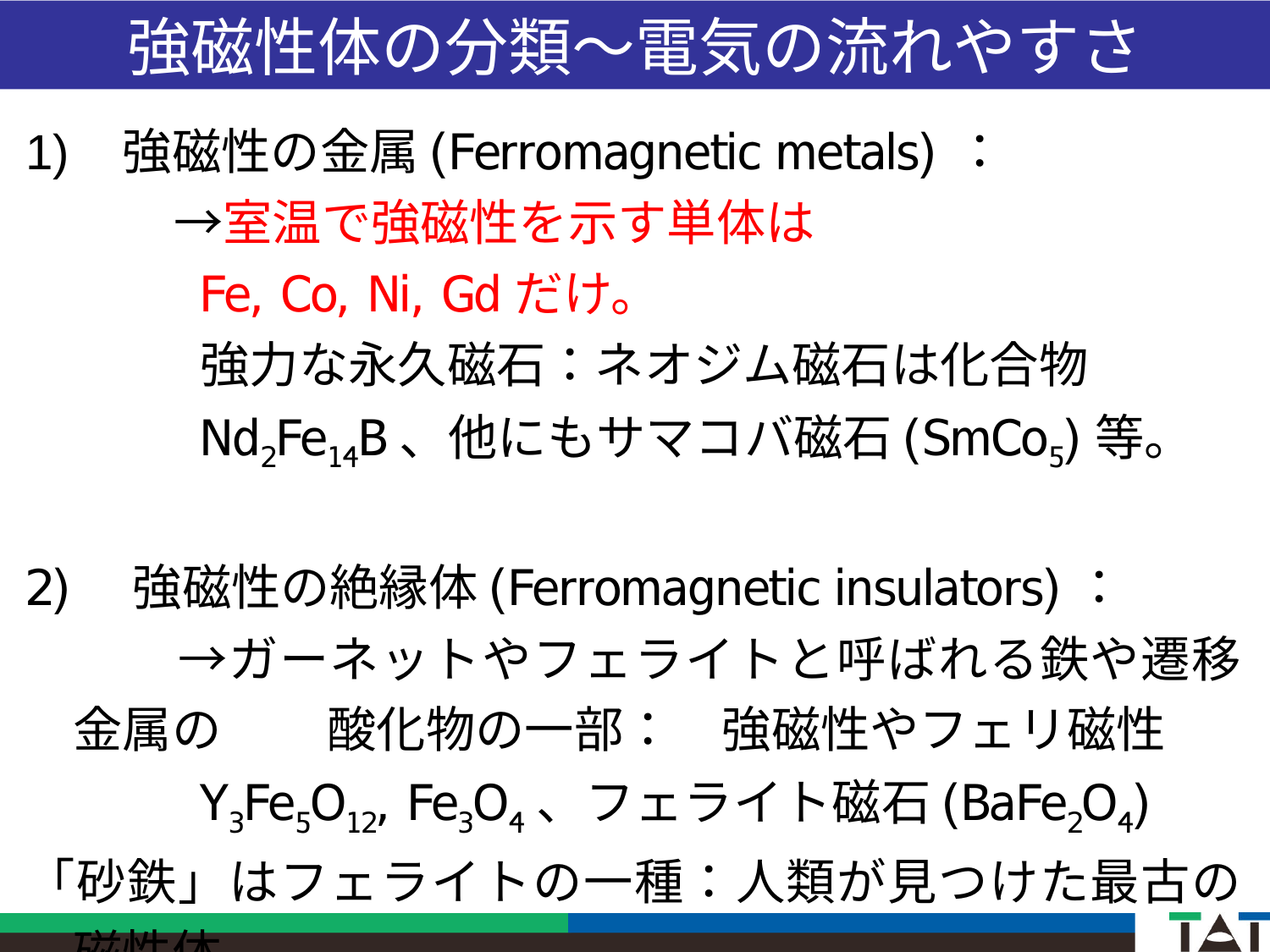

強磁性体の分類～電気の流れやすさ
　強磁性の金属(Ferromagnetic metals) ：
　　　→室温で強磁性を示す単体は
		Fe, Co, Ni, Gdだけ。
		強力な永久磁石：ネオジム磁石は化合物
		Nd2Fe14B、他にもサマコバ磁石(SmCo5)等。

2)　強磁性の絶縁体(Ferromagnetic insulators)：
　　　→ガーネットやフェライトと呼ばれる鉄や遷移金属の	酸化物の一部：　強磁性やフェリ磁性
		Y3Fe5O12, Fe3O4、フェライト磁石(BaFe2O4)
「砂鉄」はフェライトの一種：人類が見つけた最古の磁性体